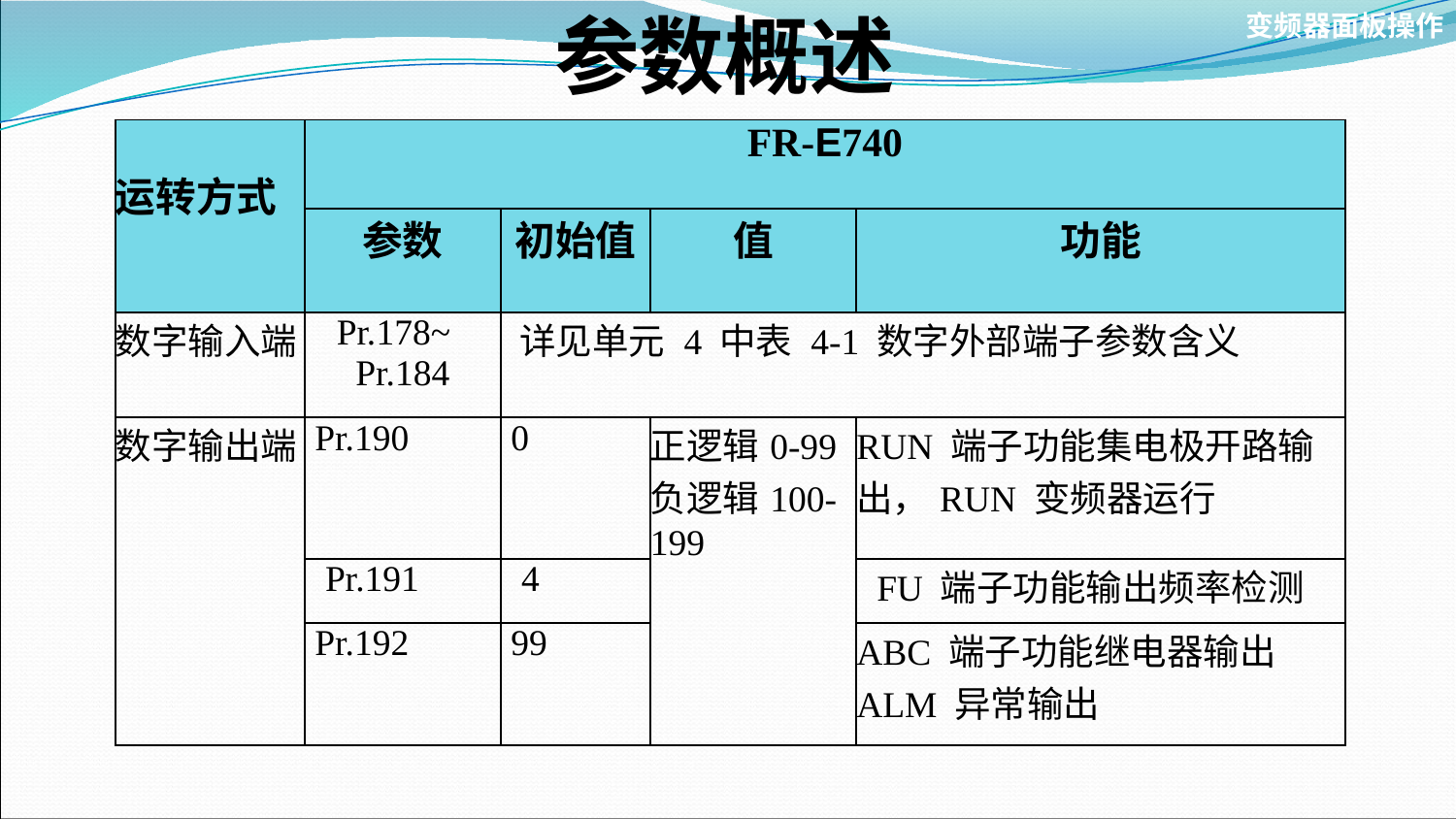

# 参数概述
变频器面板操作
| 运转方式 | FR-E740 |  |  |  |
| --- | --- | --- | --- | --- |
|  | 参数 | 初始值 | 值 | 功能 |
| 数字输入端 | Pr.178~ Pr.184 | 详见单元 4 中表 4-1 数字外部端子参数含义 |  |  |
| 数字输出端 | Pr.190 | 0 | 正逻辑0-99负逻辑100-199 | RUN 端子功能集电极开路输出，RUN 变频器运行 |
|  | Pr.191 | 4 |  | FU 端子功能输出频率检测 |
|  | Pr.192 | 99 |  | ABC 端子功能继电器输出ALM 异常输出 |
5